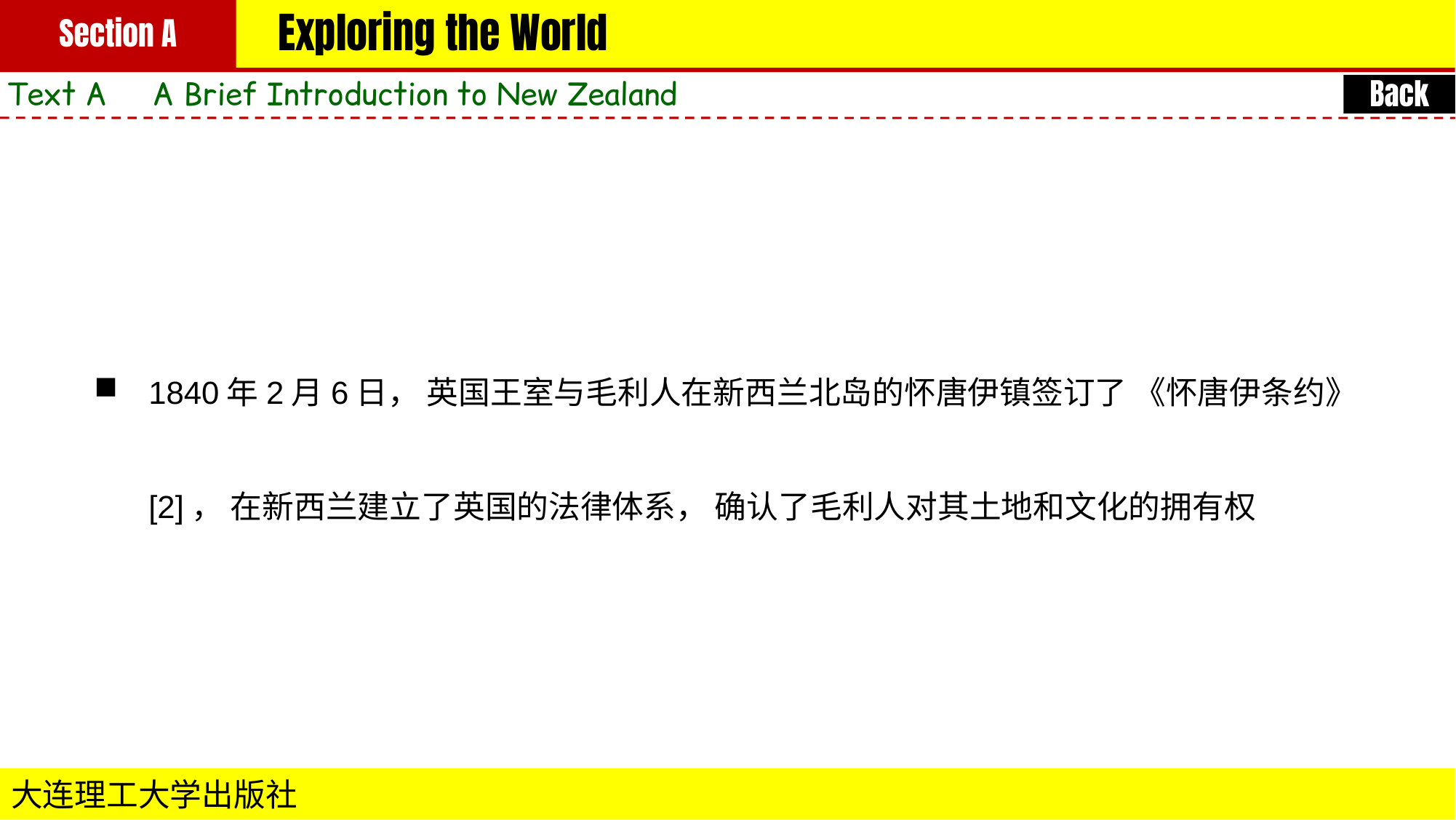

Section A
# Exploring the World
Text A　A Brief Introduction to New Zealand
Back
1840年2月6日， 英国王室与毛利人在新西兰北岛的怀唐伊镇签订了 《怀唐伊条约》[2]， 在新西兰建立了英国的法律体系， 确认了毛利人对其土地和文化的拥有权